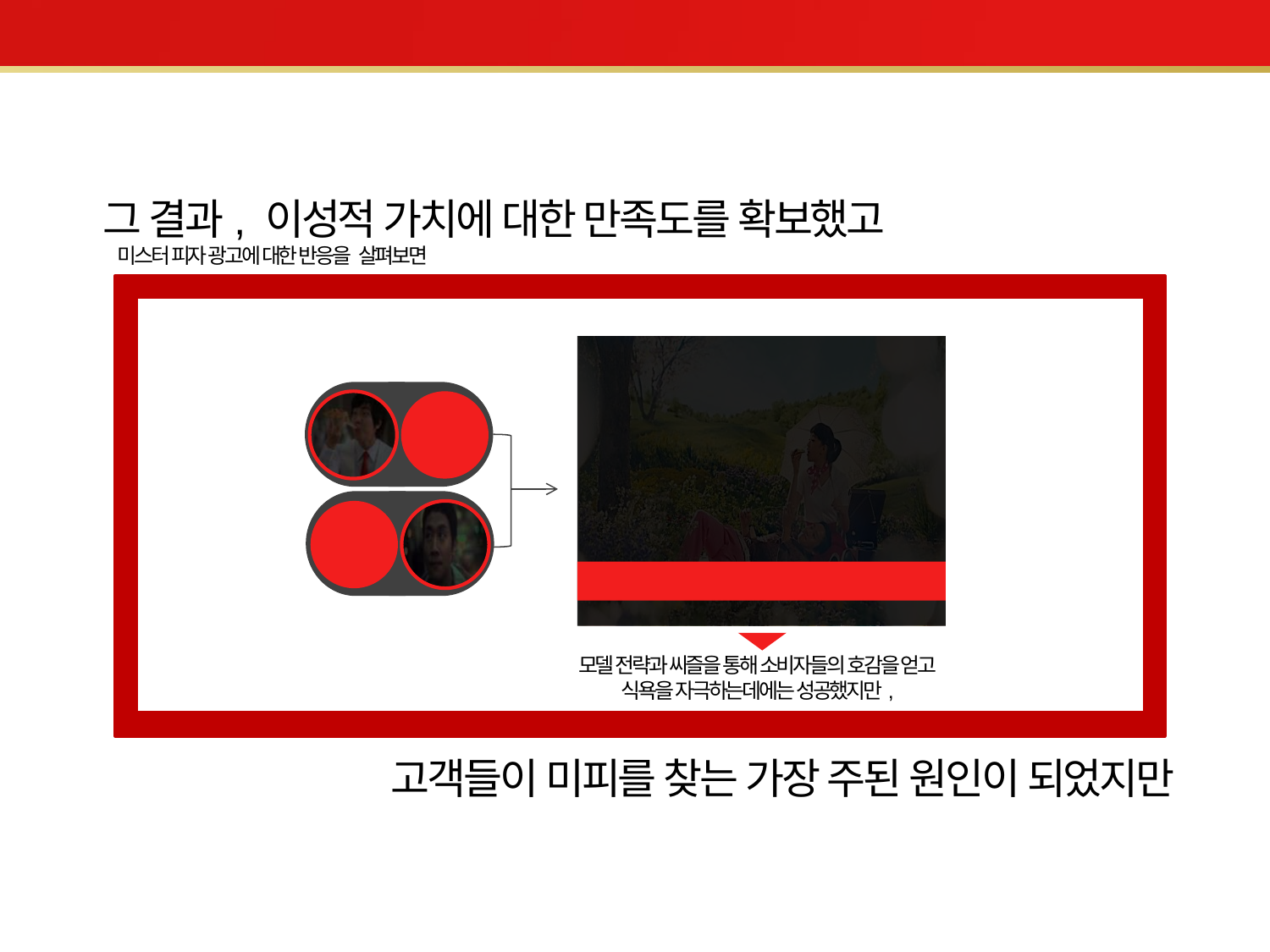

02 Problem

그 결과, 이성적 가치에 대한 만족도를 확보했고
미스터 피자 광고에 대한 반응을  살펴보면

<출처 : TVCF 소비자 광고리뷰>
IIPP66** 2014-02-28
모델과 컨셉이정말 잘어울리고
광고를 보는 순간 식욕이 생길정도로
시선이 사로잡힌다. 광고음악도 딱 맞다.

SIZZLE

식욕 자극

제품/브랜드
호감도 상승

MODEL
JEMIN1** 2014-03-30
피자를 잘 표현한 광고인거같아요.
바로 먹어보고싶어지네요.

광고에서 느끼는 것은 모두 메뉴, 모델에 관한 이야기

모델 전략과 씨즐을 통해 소비자들의 호감을 얻고
식욕을 자극하는데에는 성공했지만,
고객들이 미피를 찾는 가장 주된 원인이 되었지만